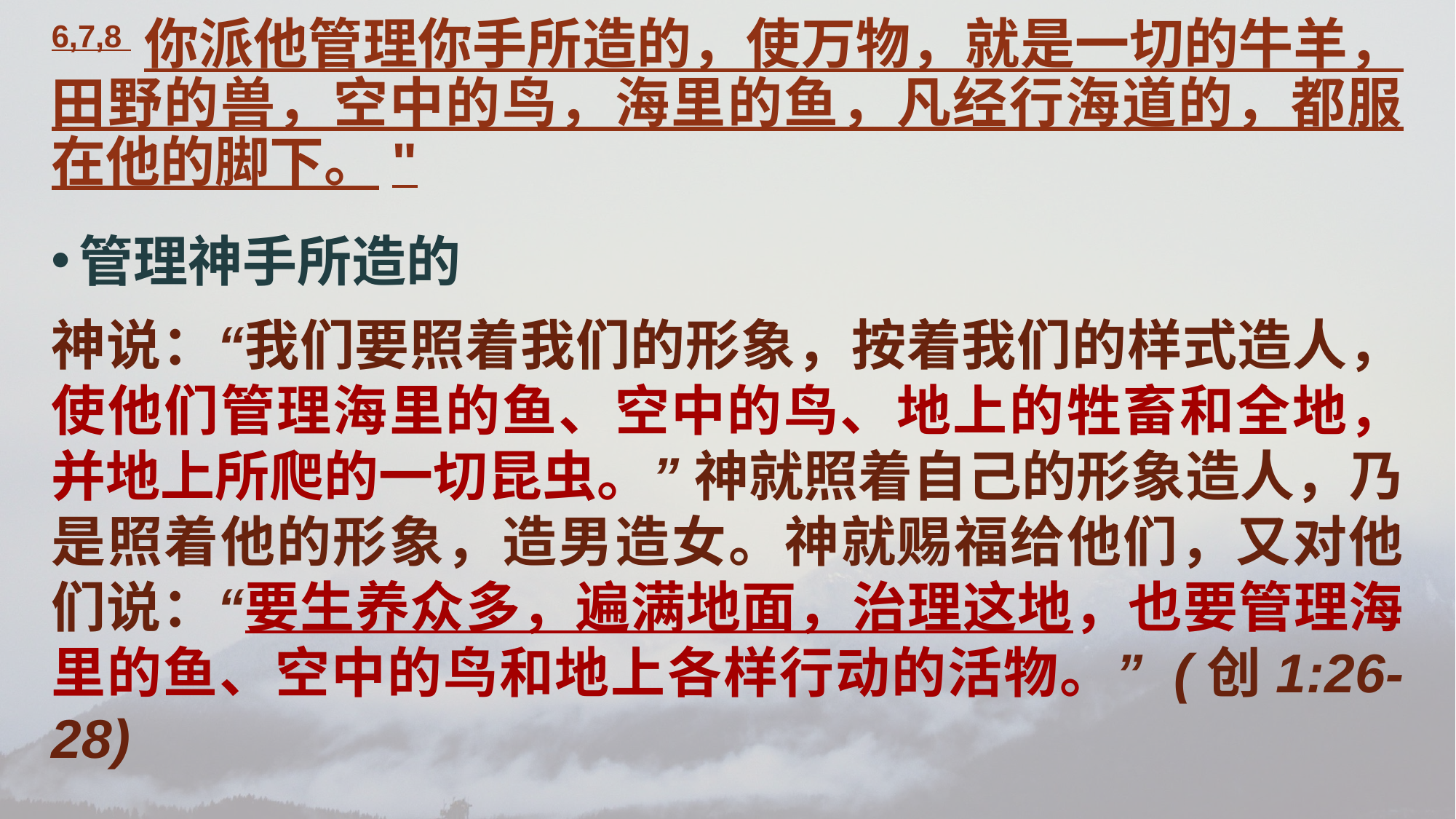

6,7,8 你派他管理你手所造的，使万物，就是一切的牛羊，田野的兽，空中的鸟，海里的鱼，凡经行海道的，都服在他的脚下。"
管理神手所造的
神说：“我们要照着我们的形象，按着我们的样式造人，使他们管理海里的鱼、空中的鸟、地上的牲畜和全地，并地上所爬的一切昆虫。” 神就照着自己的形象造人，乃是照着他的形象，造男造女。神就赐福给他们，又对他们说：“要生养众多，遍满地面，治理这地，也要管理海里的鱼、空中的鸟和地上各样行动的活物。” (创1:26-28)